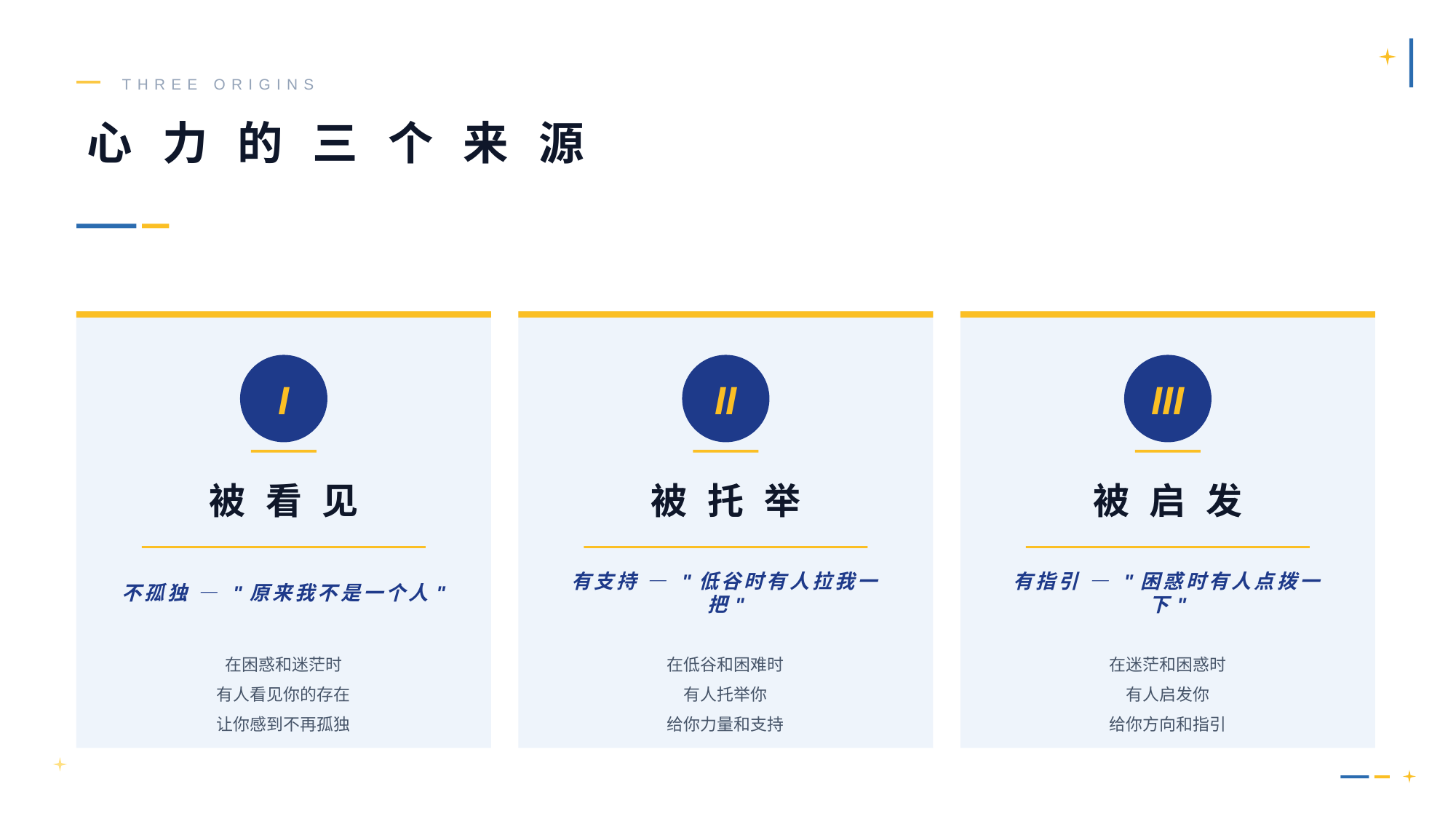

THREE ORIGINS

心  力  的  三  个  来  源

I

II

III

被 看 见
被 托 举
被 启 发

不孤独 — "原来我不是一个人"
有支持 — "低谷时有人拉我一把"
有指引 — "困惑时有人点拨一下"
在困惑和迷茫时
有人看见你的存在
让你感到不再孤独
在低谷和困难时
有人托举你
给你力量和支持
在迷茫和困惑时
有人启发你
给你方向和指引